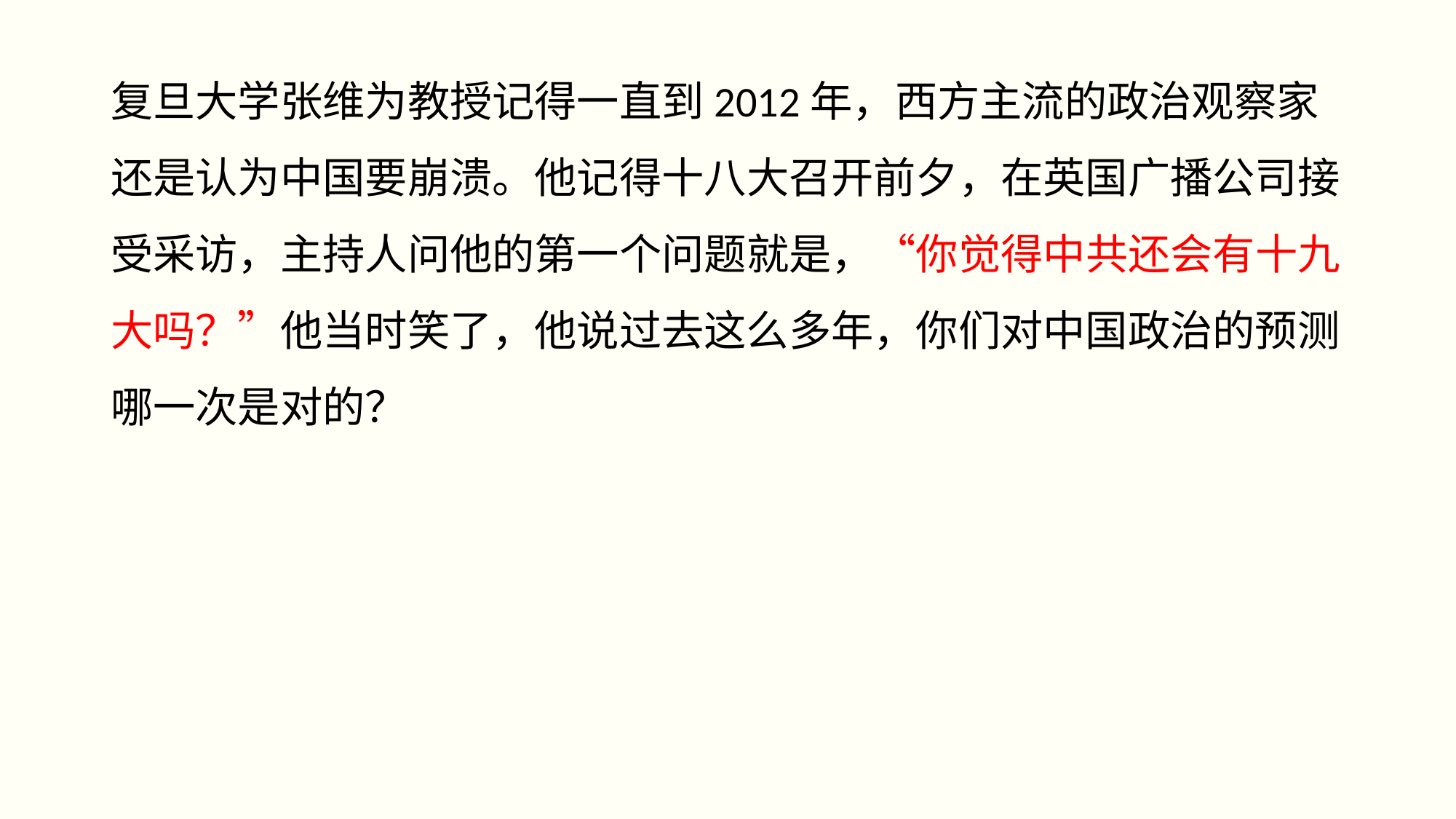

# 复旦大学张维为教授记得一直到2012年，西方主流的政治观察家还是认为中国要崩溃。他记得十八大召开前夕，在英国广播公司接受采访，主持人问他的第一个问题就是，“你觉得中共还会有十九大吗？”他当时笑了，他说过去这么多年，你们对中国政治的预测哪一次是对的？